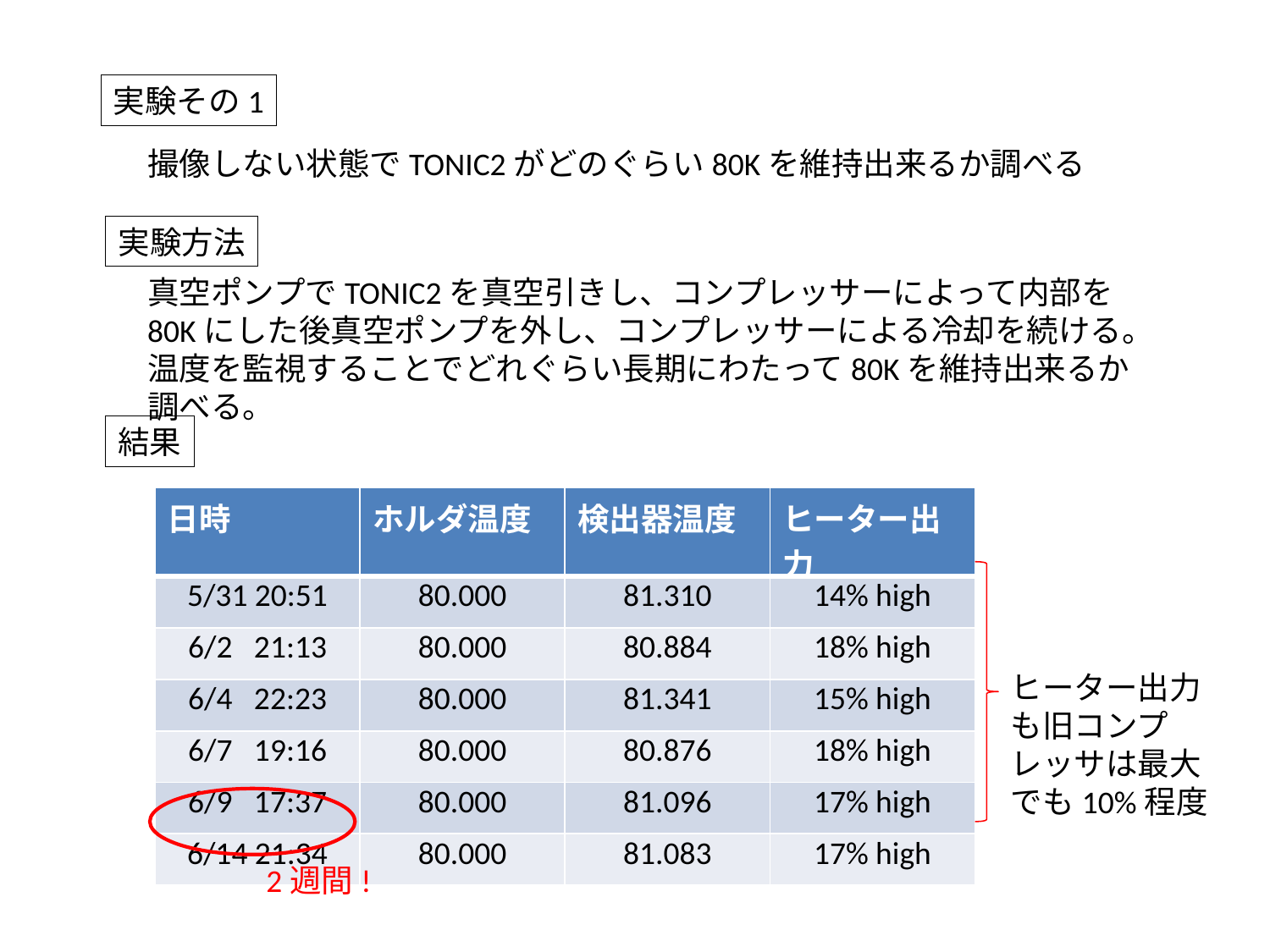

実験その1
撮像しない状態でTONIC2がどのぐらい80Kを維持出来るか調べる
実験方法
真空ポンプでTONIC2を真空引きし、コンプレッサーによって内部を80Kにした後真空ポンプを外し、コンプレッサーによる冷却を続ける。温度を監視することでどれぐらい長期にわたって80Kを維持出来るか調べる。
結果
| 日時 | ホルダ温度 | 検出器温度 | ヒーター出力 |
| --- | --- | --- | --- |
| 5/31 20:51 | 80.000 | 81.310 | 14% high |
| 6/2 21:13 | 80.000 | 80.884 | 18% high |
| 6/4 22:23 | 80.000 | 81.341 | 15% high |
| 6/7 19:16 | 80.000 | 80.876 | 18% high |
| 6/9 17:37 | 80.000 | 81.096 | 17% high |
| 6/14 21:34 | 80.000 | 81.083 | 17% high |

ヒーター出力も旧コンプレッサは最大でも10%程度

2週間!